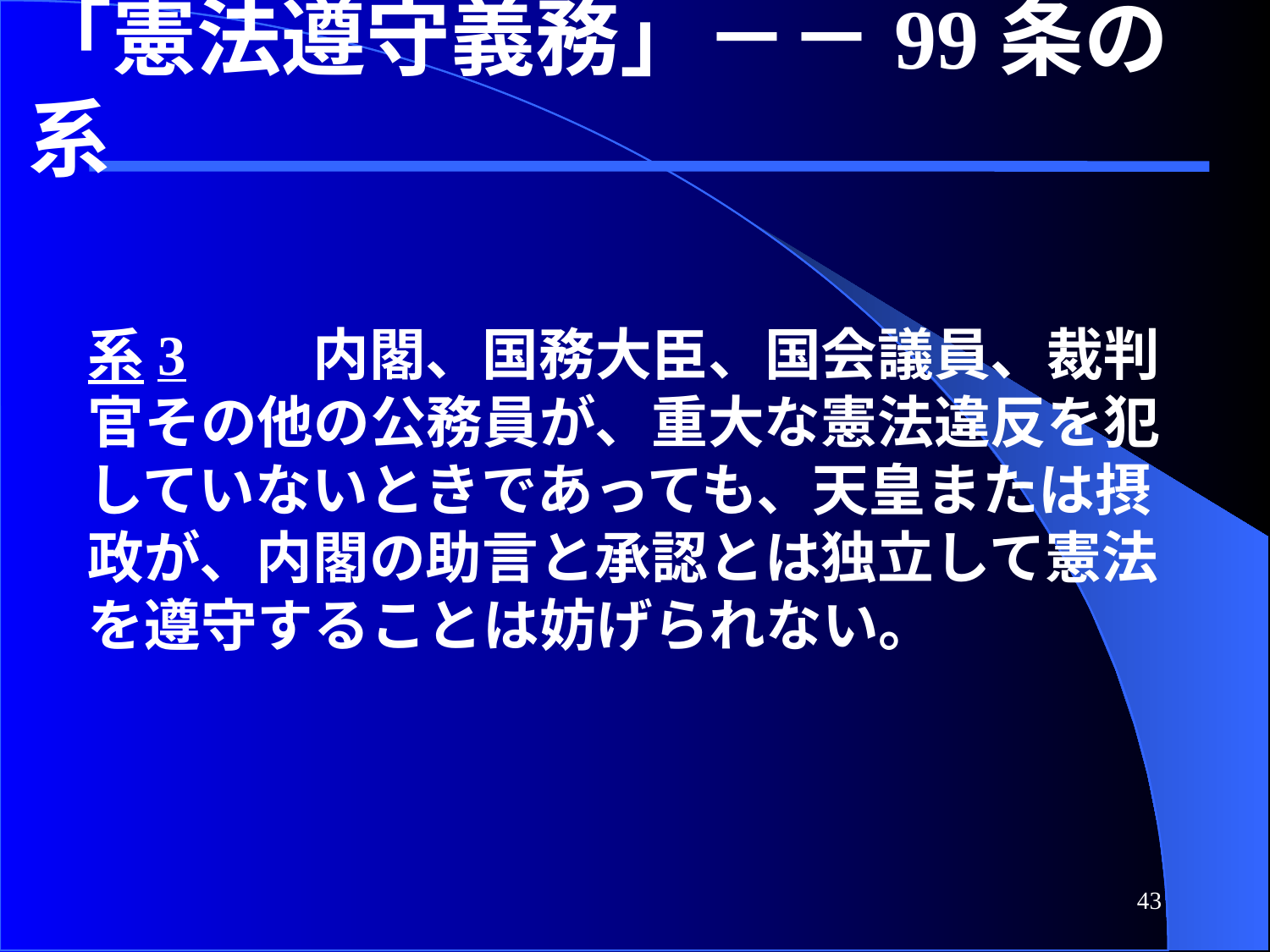

「憲法遵守義務」－－99条の系

系3　　内閣、国務大臣、国会議員、裁判官その他の公務員が、重大な憲法違反を犯していないときであっても、天皇または摂政が、内閣の助言と承認とは独立して憲法を遵守することは妨げられない。

43